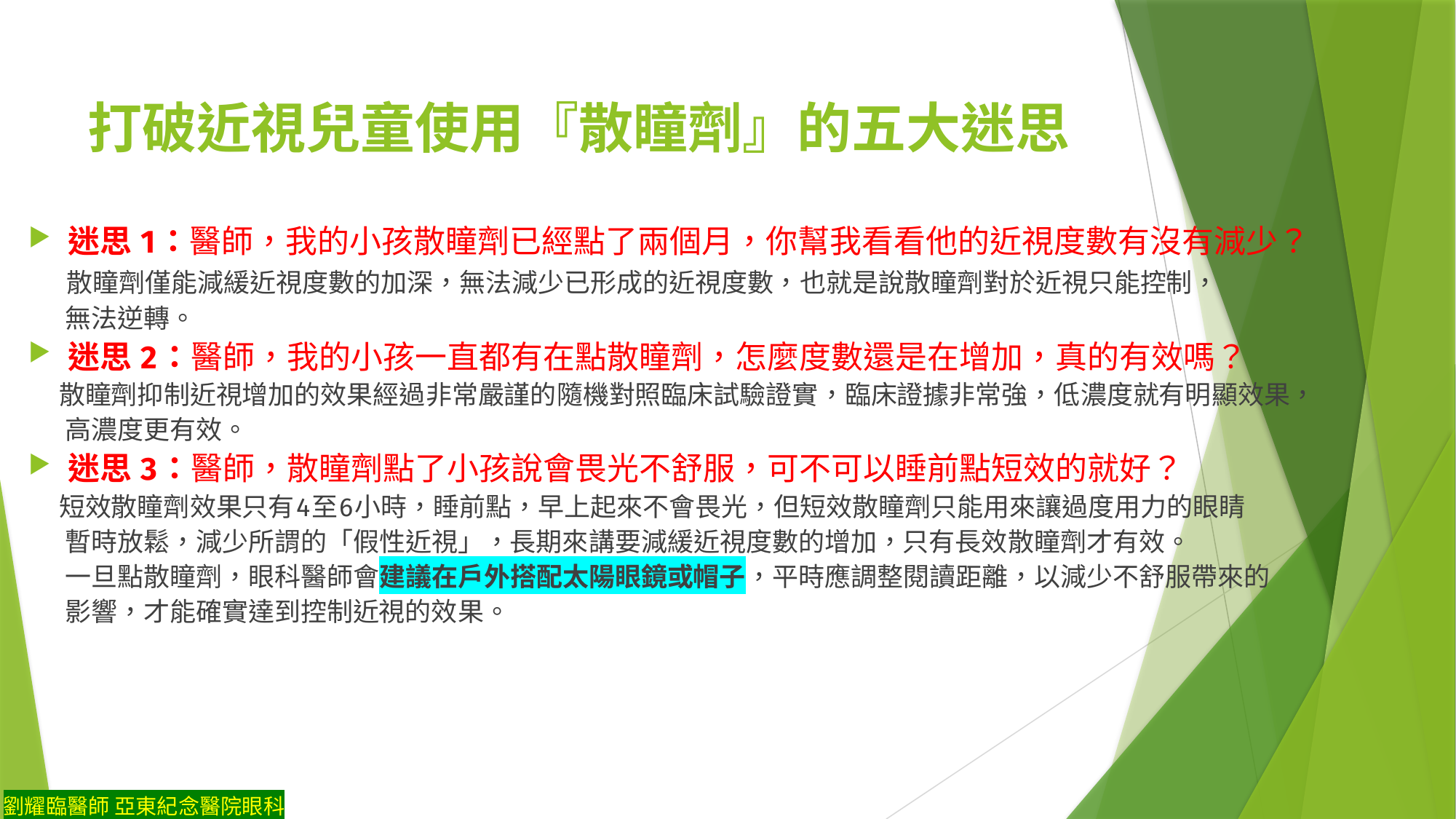

打破近視兒童使用『散瞳劑』的五大迷思
迷思 1：醫師，我的小孩散瞳劑已經點了兩個月，你幫我看看他的近視度數有沒有減少？
      散瞳劑僅能減緩近視度數的加深，無法減少已形成的近視度數，也就是說散瞳劑對於近視只能控制，
      無法逆轉。
迷思 2：醫師，我的小孩一直都有在點散瞳劑，怎麼度數還是在增加，真的有效嗎？
     散瞳劑抑制近視增加的效果經過非常嚴謹的隨機對照臨床試驗證實，臨床證據非常強，低濃度就有明顯效果，
      高濃度更有效。
迷思 3：醫師，散瞳劑點了小孩說會畏光不舒服，可不可以睡前點短效的就好？
     短效散瞳劑效果只有4至6小時，睡前點，早上起來不會畏光，但短效散瞳劑只能用來讓過度用力的眼睛
      暫時放鬆，減少所謂的「假性近視」，長期來講要減緩近視度數的增加，只有長效散瞳劑才有效。
      一旦點散瞳劑，眼科醫師會建議在戶外搭配太陽眼鏡或帽子，平時應調整閱讀距離，以減少不舒服帶來的
      影響，才能確實達到控制近視的效果。

劉耀臨醫師 亞東紀念醫院眼科